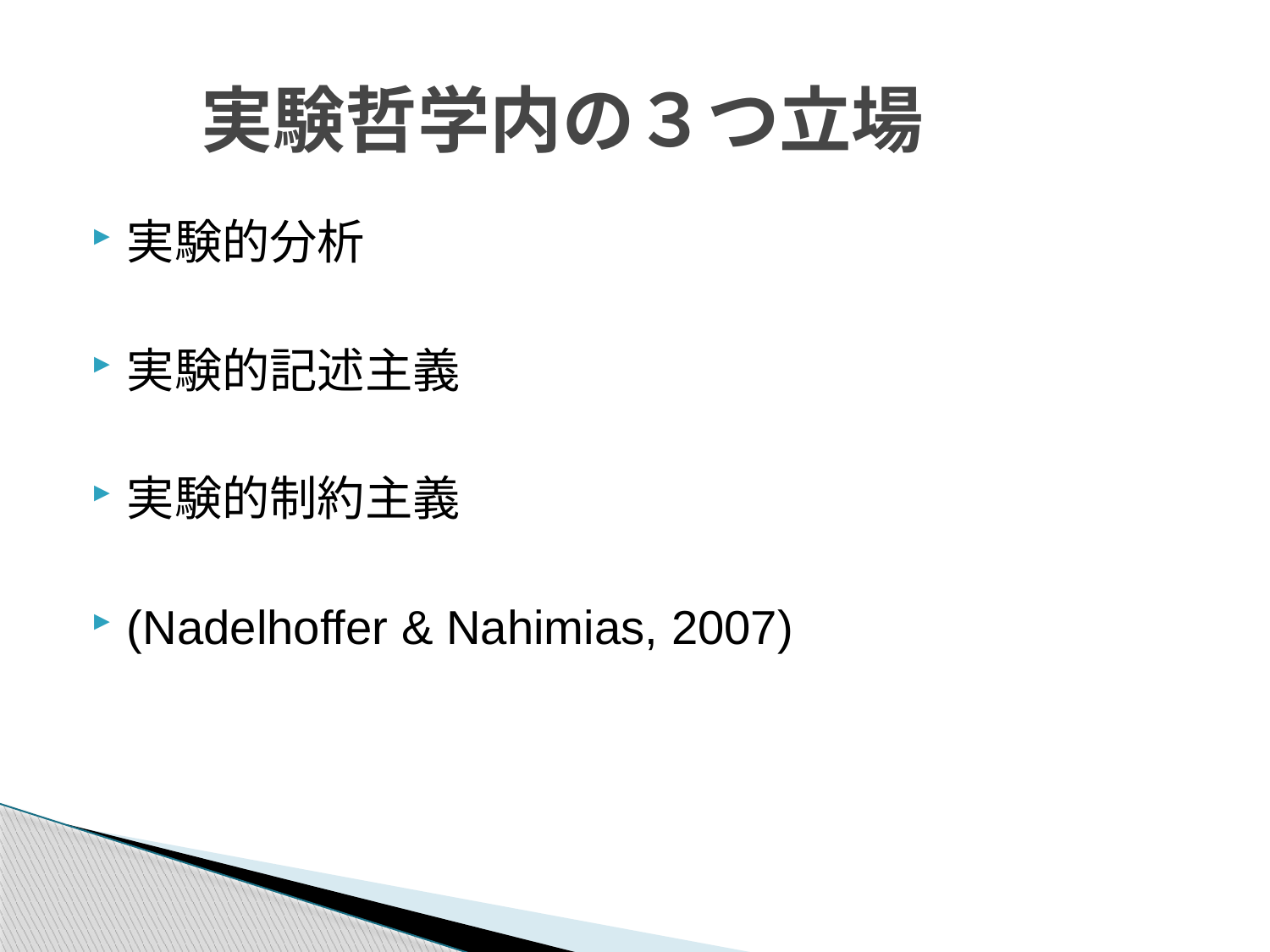

# 実験哲学内の３つ立場
実験的分析

実験的記述主義

実験的制約主義

(Nadelhoffer & Nahimias, 2007)